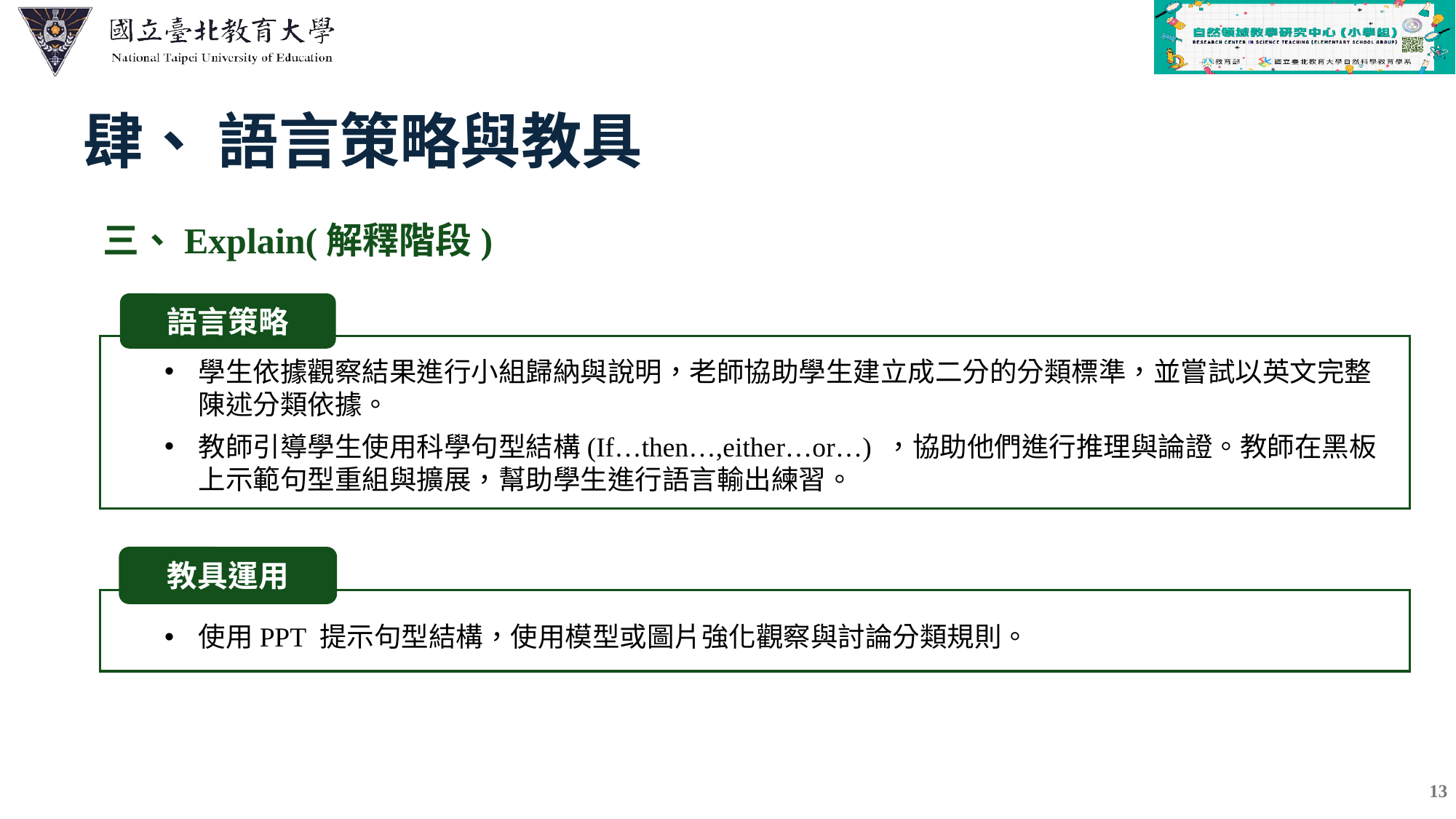

|  |
| --- |
|  |
|  |
|  |
|  |
|  |
肆、 語言策略與教具
三、Explain(解釋階段)

語言策略

學生依據觀察結果進行小組歸納與說明，老師協助學生建立成二分的分類標準，並嘗試以英文完整陳述分類依據。
教師引導學生使用科學句型結構(If…then…,either…or…) ，協助他們進行推理與論證。教師在黑板上示範句型重組與擴展，幫助學生進行語言輸出練習。

教具運用

使用PPT 提示句型結構，使用模型或圖片強化觀察與討論分類規則。
13